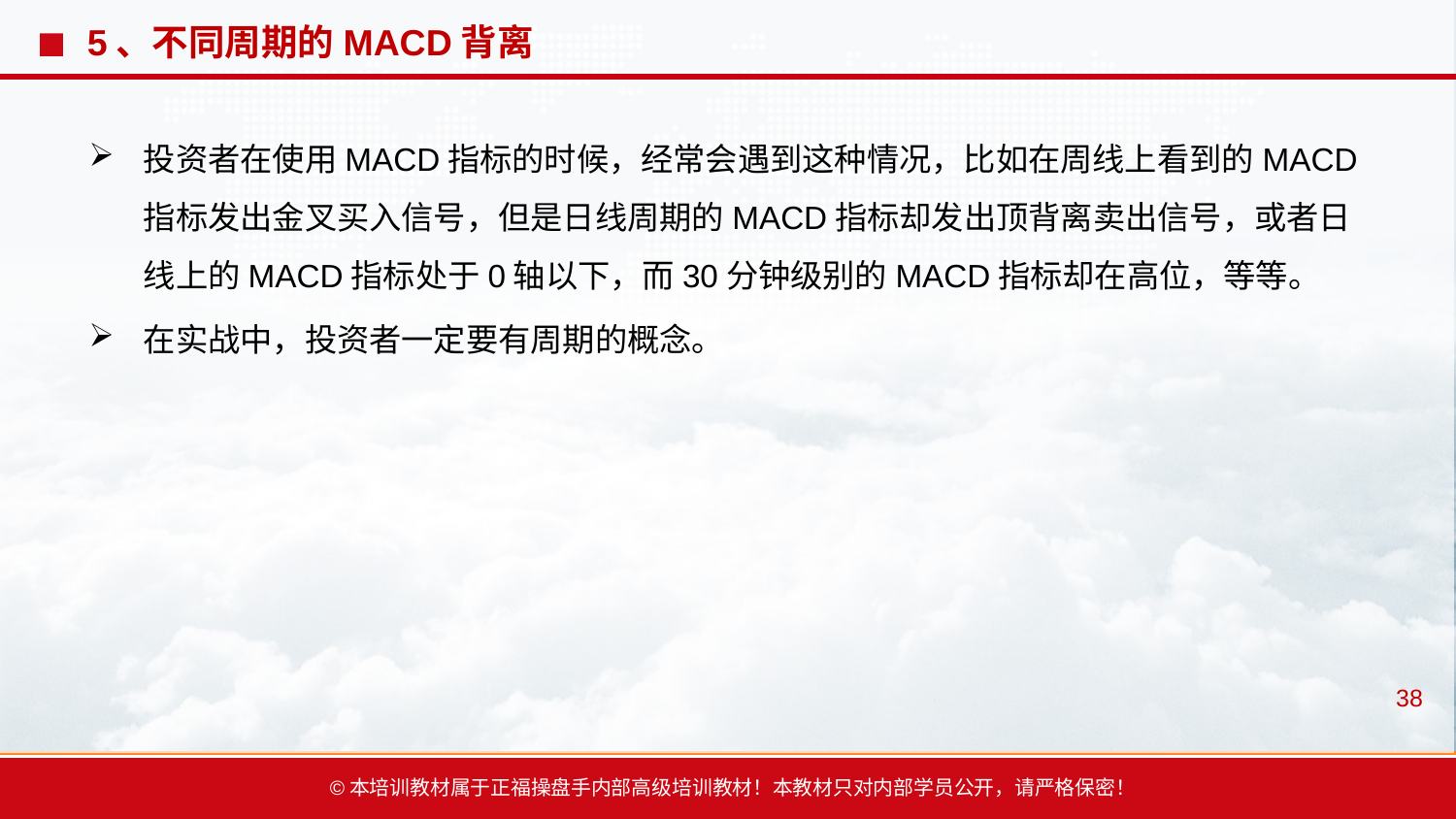

# 5、不同周期的MACD背离
投资者在使用MACD指标的时候，经常会遇到这种情况，比如在周线上看到的MACD指标发出金叉买入信号，但是日线周期的MACD指标却发出顶背离卖出信号，或者日线上的MACD指标处于0轴以下，而30分钟级别的MACD指标却在高位，等等。
在实战中，投资者一定要有周期的概念。